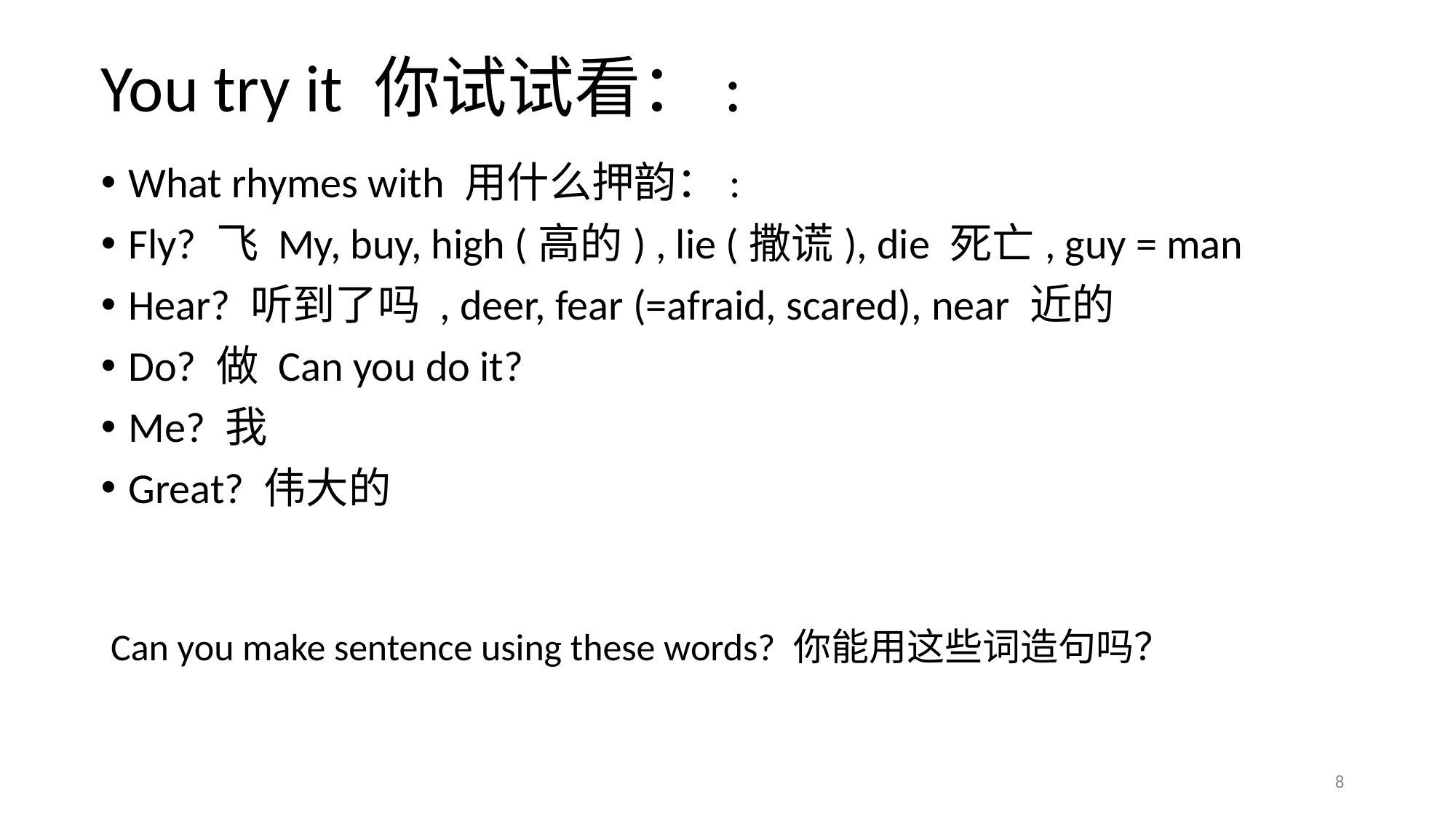

# You try it 你试试看：:
What rhymes with 用什么押韵：:
Fly? 飞 My, buy, high (高的) , lie (撒谎), die 死亡, guy = man
Hear? 听到了吗 , deer, fear (=afraid, scared), near 近的
Do? 做 Can you do it?
Me? 我
Great? 伟大的

Can you make sentence using these words? 你能用这些词造句吗？
8